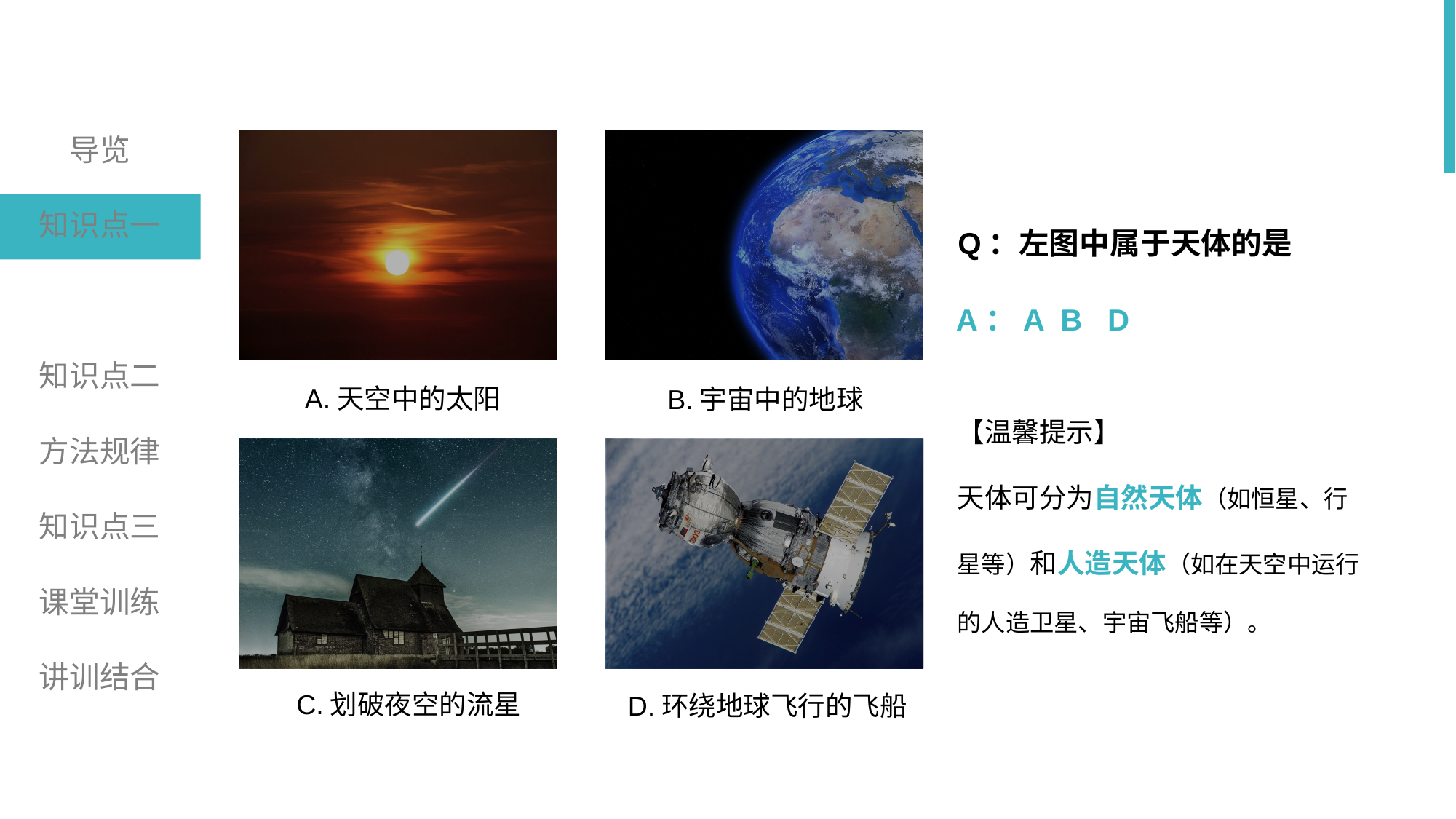

导览

知识点一
# Q：左图中属于天体的是
课堂训练
A：A  B   D
知识点二
A.天空中的太阳
B.宇宙中的地球
【温馨提示】
天体可分为自然天体（如恒星、行星等）和人造天体（如在天空中运行的人造卫星、宇宙飞船等）。
方法规律

知识点三
课堂训练
讲训结合
C.划破夜空的流星
D.环绕地球飞行的飞船